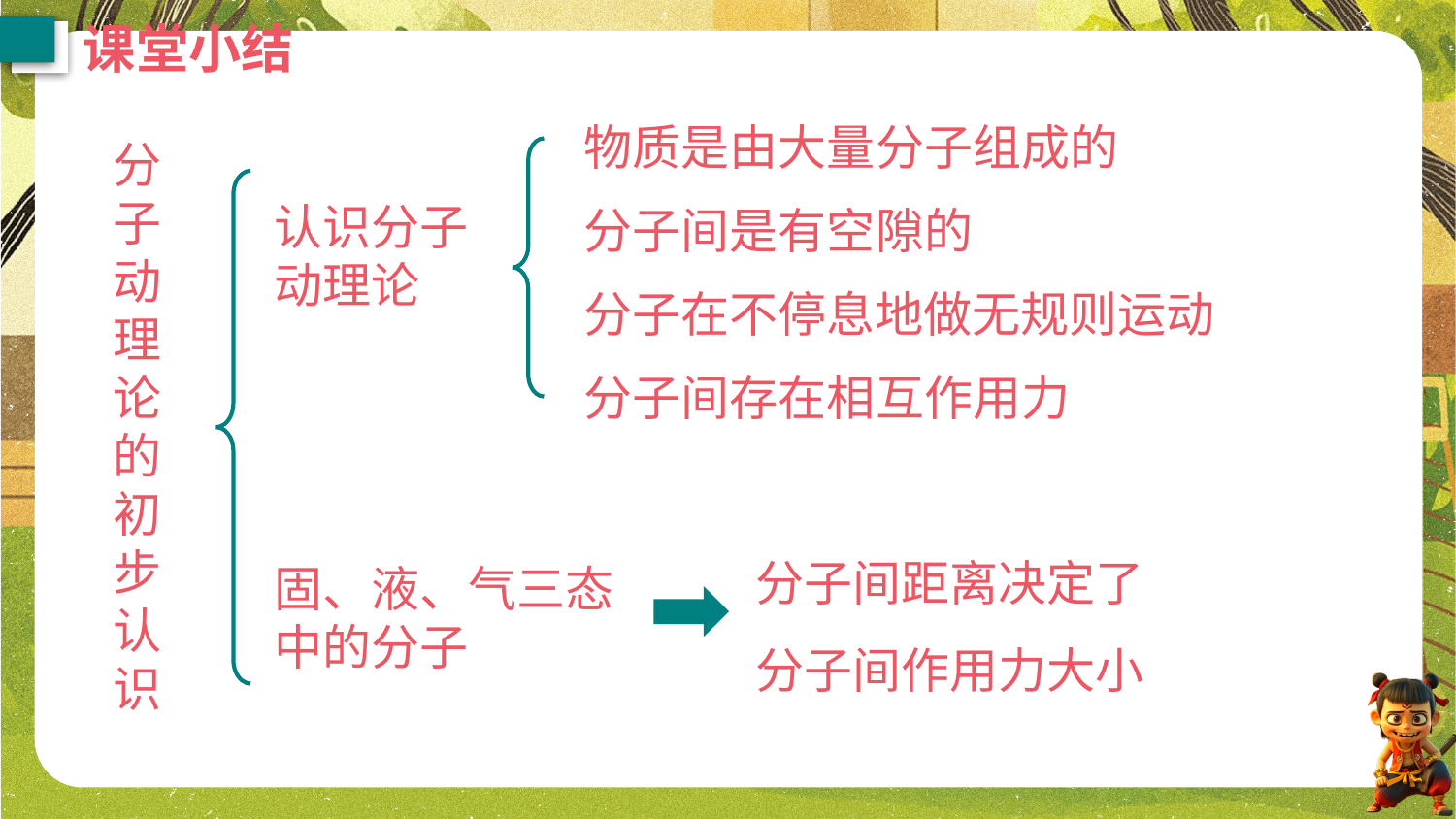

课堂小结

物质是由大量分子组成的
分子动理论的初步认识

认识分子动理论
分子间是有空隙的
分子在不停息地做无规则运动
分子间存在相互作用力
分子间距离决定了
分子间作用力大小
固、液、气三态中的分子